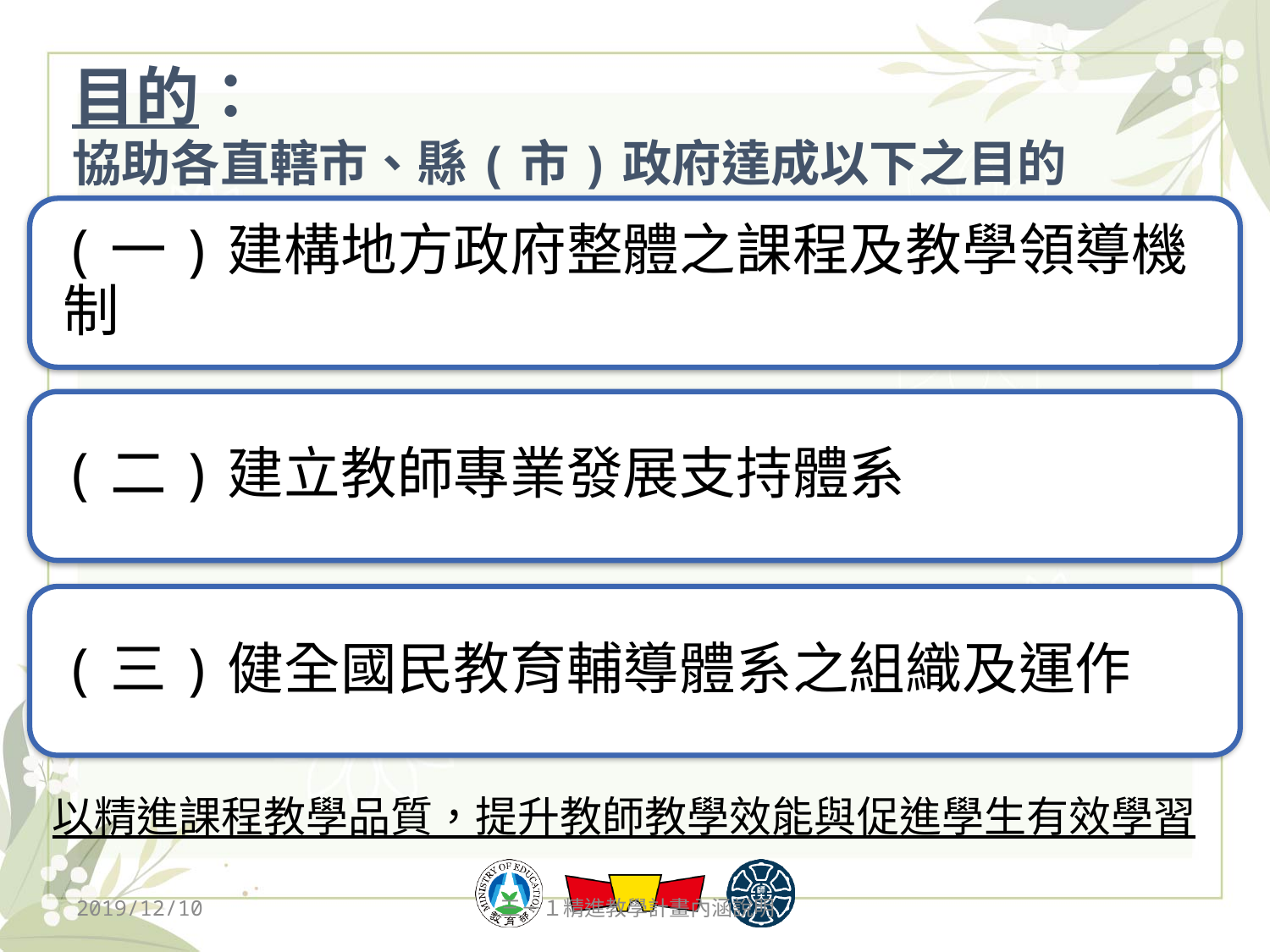

# 目的： 協助各直轄市、縣(市)政府達成以下之目的
(一)建構地方政府整體之課程及教學領導機制
(二)建立教師專業發展支持體系
(三)健全國民教育輔導體系之組織及運作

以精進課程教學品質，提升教師教學效能與促進學生有效學習
2019/12/10
三－１精進教學計畫內涵說明